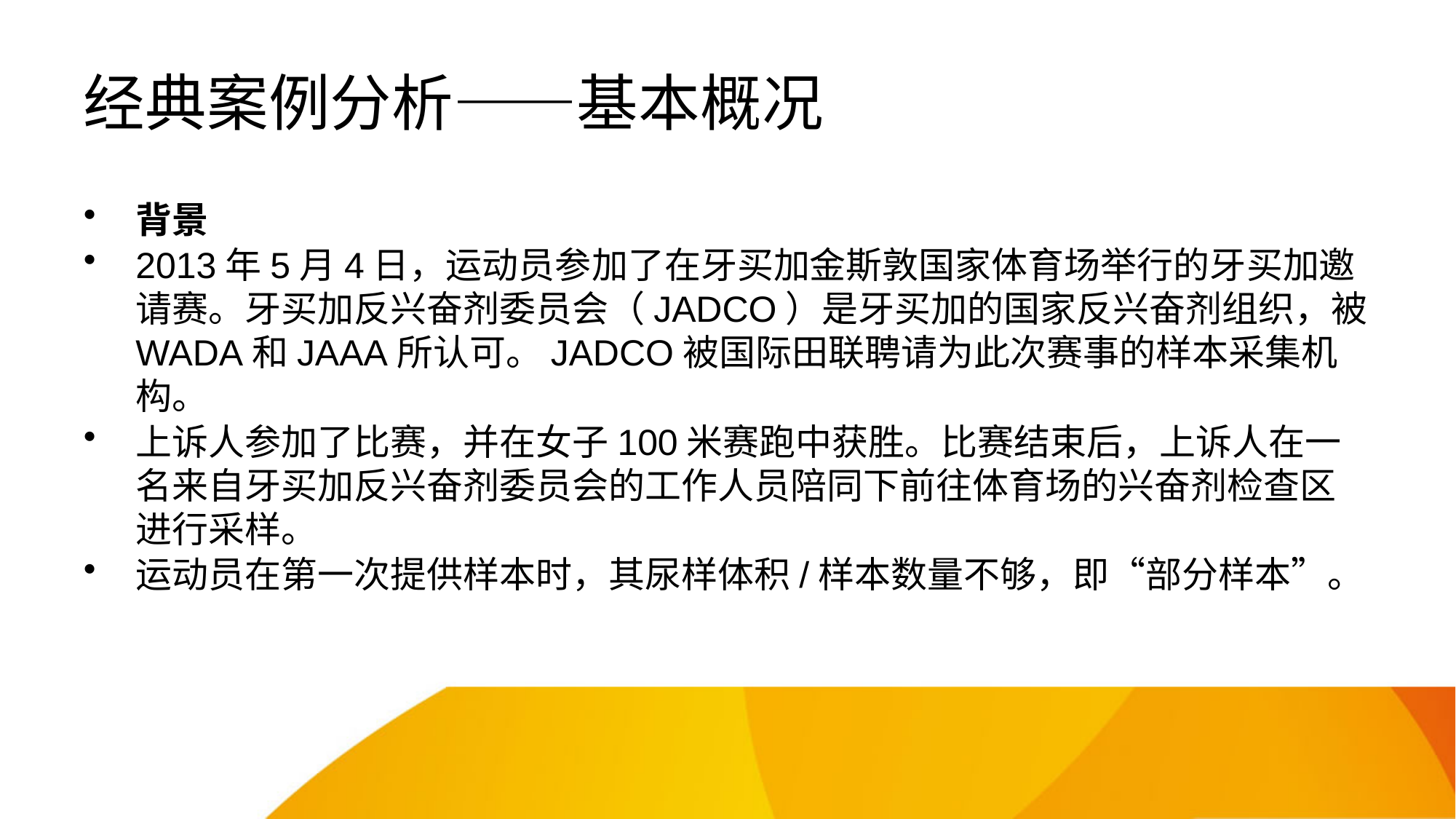

# 经典案例分析——基本概况
背景
2013年5月4日，运动员参加了在牙买加金斯敦国家体育场举行的牙买加邀请赛。牙买加反兴奋剂委员会（JADCO）是牙买加的国家反兴奋剂组织，被WADA和JAAA所认可。JADCO被国际田联聘请为此次赛事的样本采集机构。
上诉人参加了比赛，并在女子100米赛跑中获胜。比赛结束后，上诉人在一名来自牙买加反兴奋剂委员会的工作人员陪同下前往体育场的兴奋剂检查区进行采样。
运动员在第一次提供样本时，其尿样体积/样本数量不够，即“部分样本”。